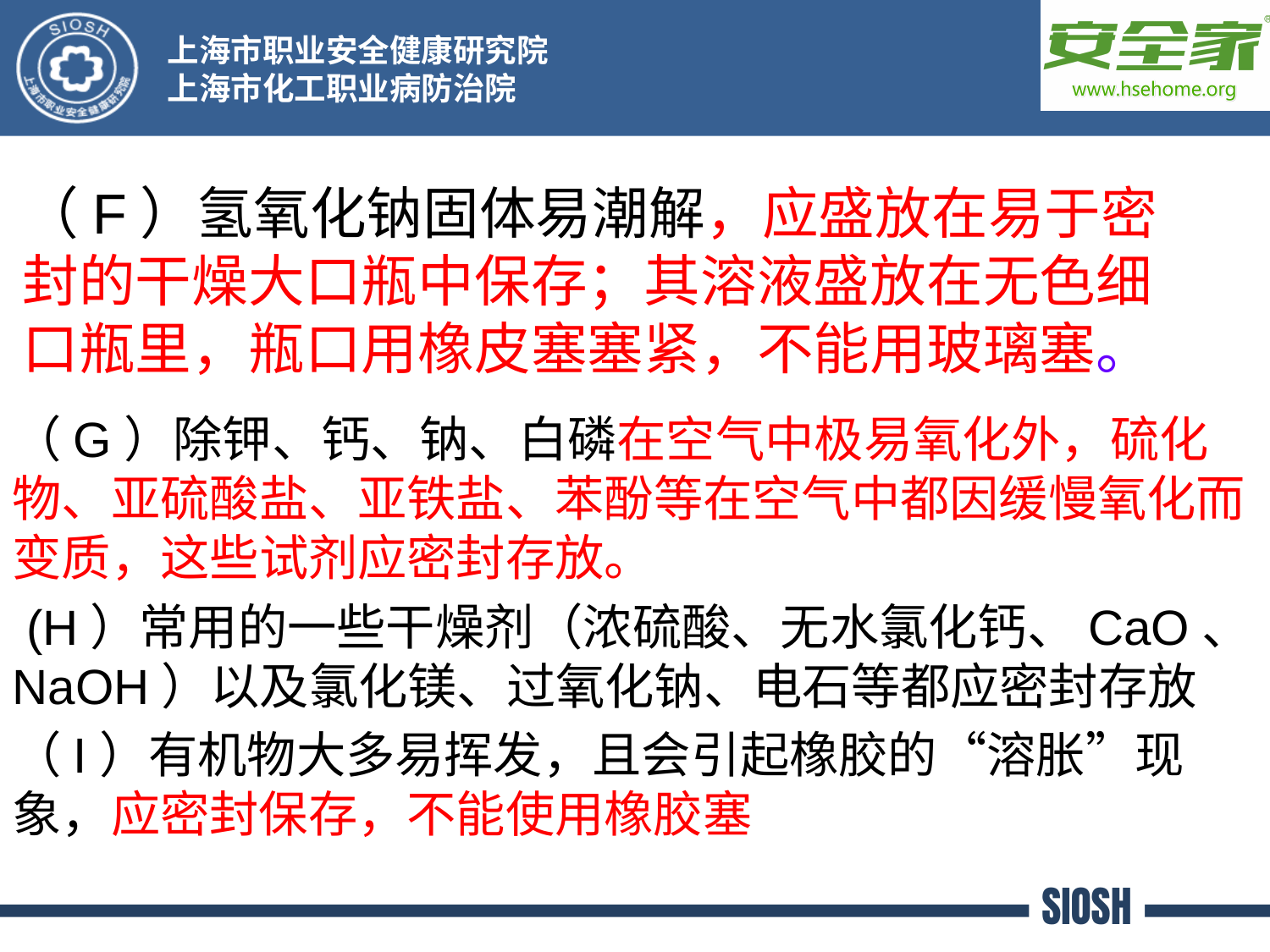

（F）氢氧化钠固体易潮解，应盛放在易于密封的干燥大口瓶中保存；其溶液盛放在无色细口瓶里，瓶口用橡皮塞塞紧，不能用玻璃塞。
（G）除钾、钙、钠、白磷在空气中极易氧化外，硫化物、亚硫酸盐、亚铁盐、苯酚等在空气中都因缓慢氧化而变质，这些试剂应密封存放。
 (H）常用的一些干燥剂（浓硫酸、无水氯化钙、CaO、NaOH）以及氯化镁、过氧化钠、电石等都应密封存放
（I）有机物大多易挥发，且会引起橡胶的“溶胀”现象，应密封保存，不能使用橡胶塞